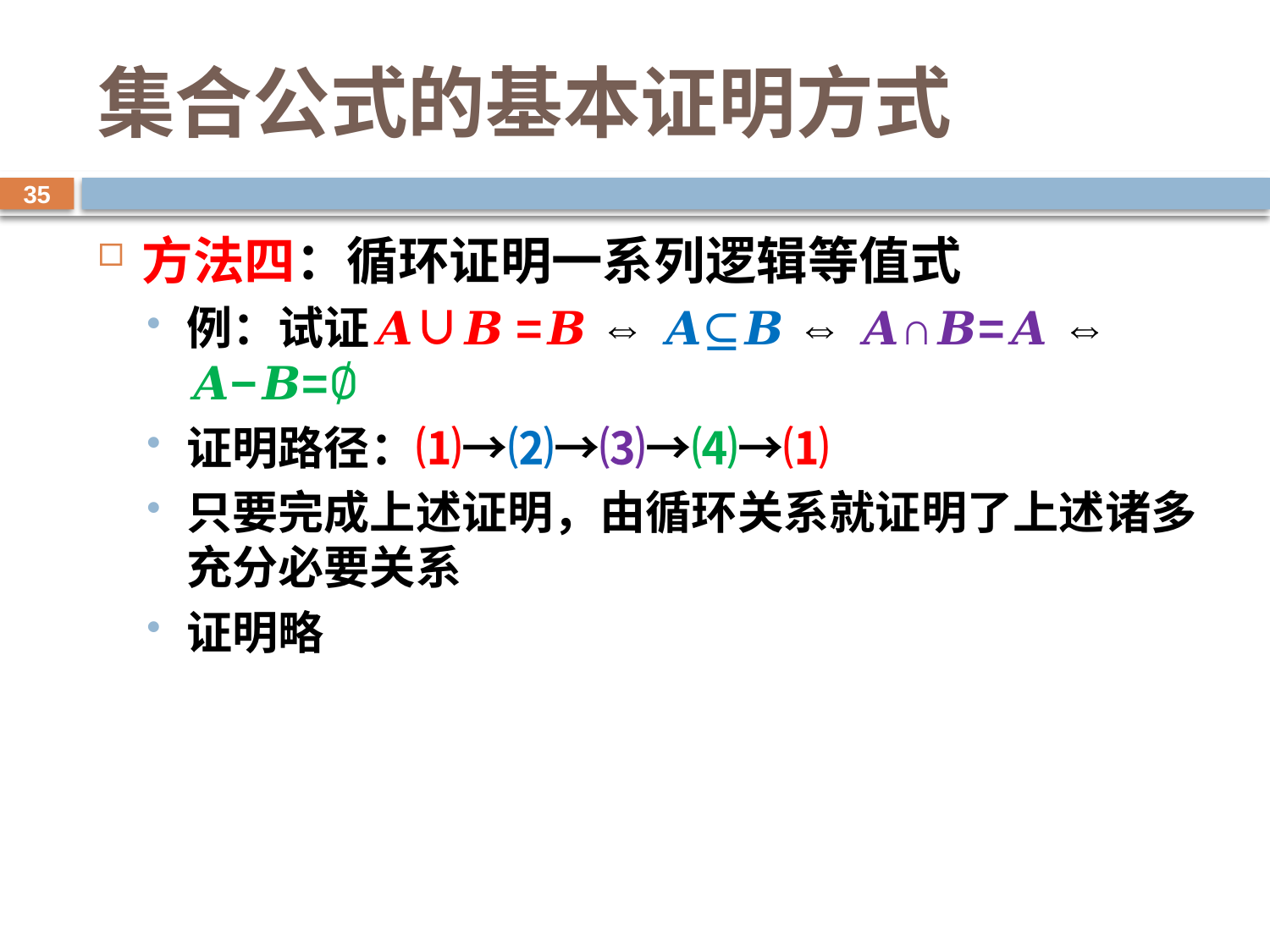

# 集合公式的基本证明方式
35
方法四：循环证明一系列逻辑等值式
例：试证𝑨∪𝑩=𝑩 ⇔ 𝑨⊆𝑩 ⇔ 𝑨∩𝑩=𝑨 ⇔ 𝑨−𝑩=∅
证明路径：⑴→⑵→⑶→⑷→⑴
只要完成上述证明，由循环关系就证明了上述诸多充分必要关系
证明略